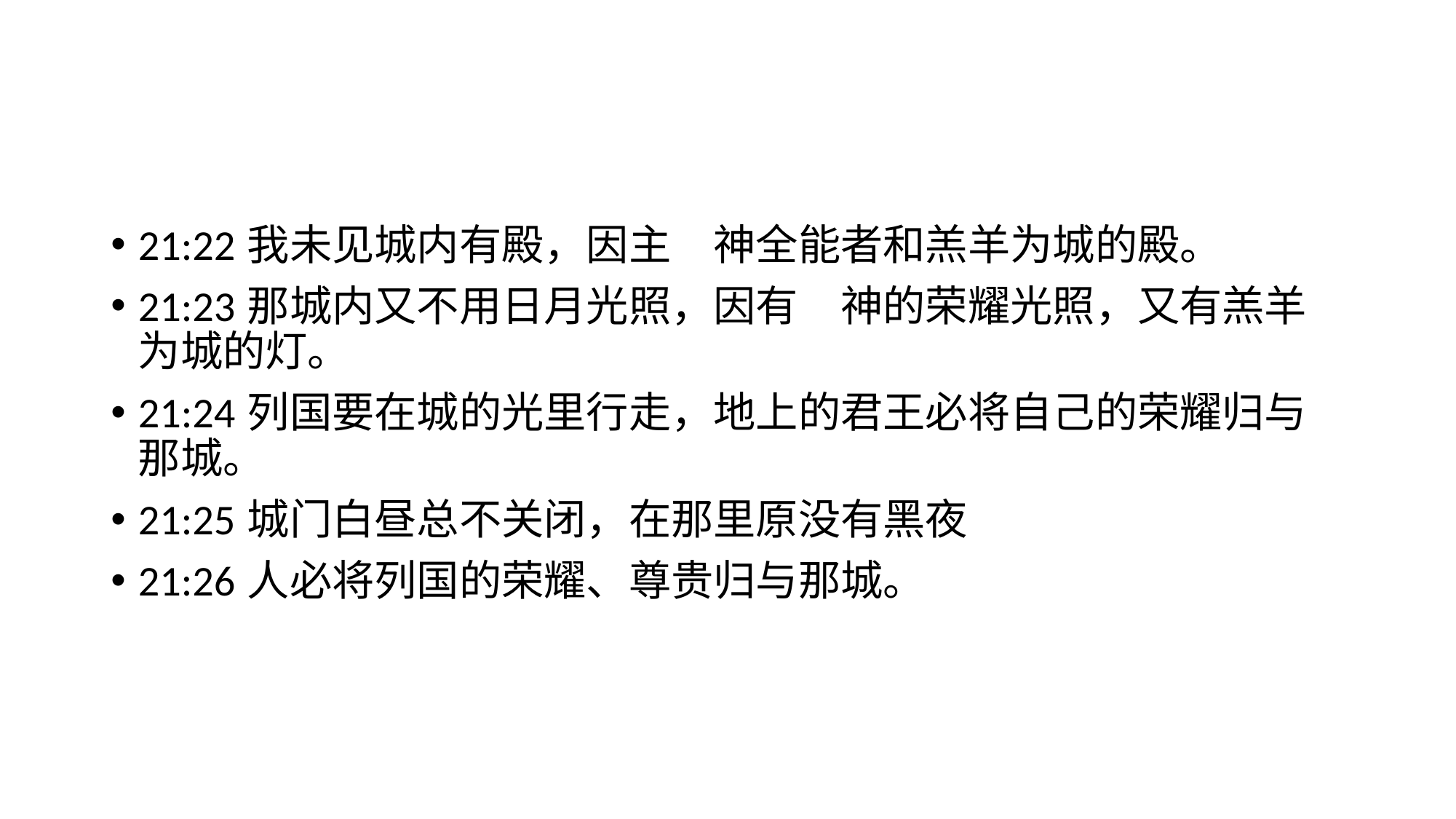

#
21:22	我未见城内有殿，因主　神全能者和羔羊为城的殿。
21:23	那城内又不用日月光照，因有　神的荣耀光照，又有羔羊为城的灯。
21:24	列国要在城的光里行走，地上的君王必将自己的荣耀归与那城。
21:25	城门白昼总不关闭，在那里原没有黑夜
21:26	人必将列国的荣耀、尊贵归与那城。